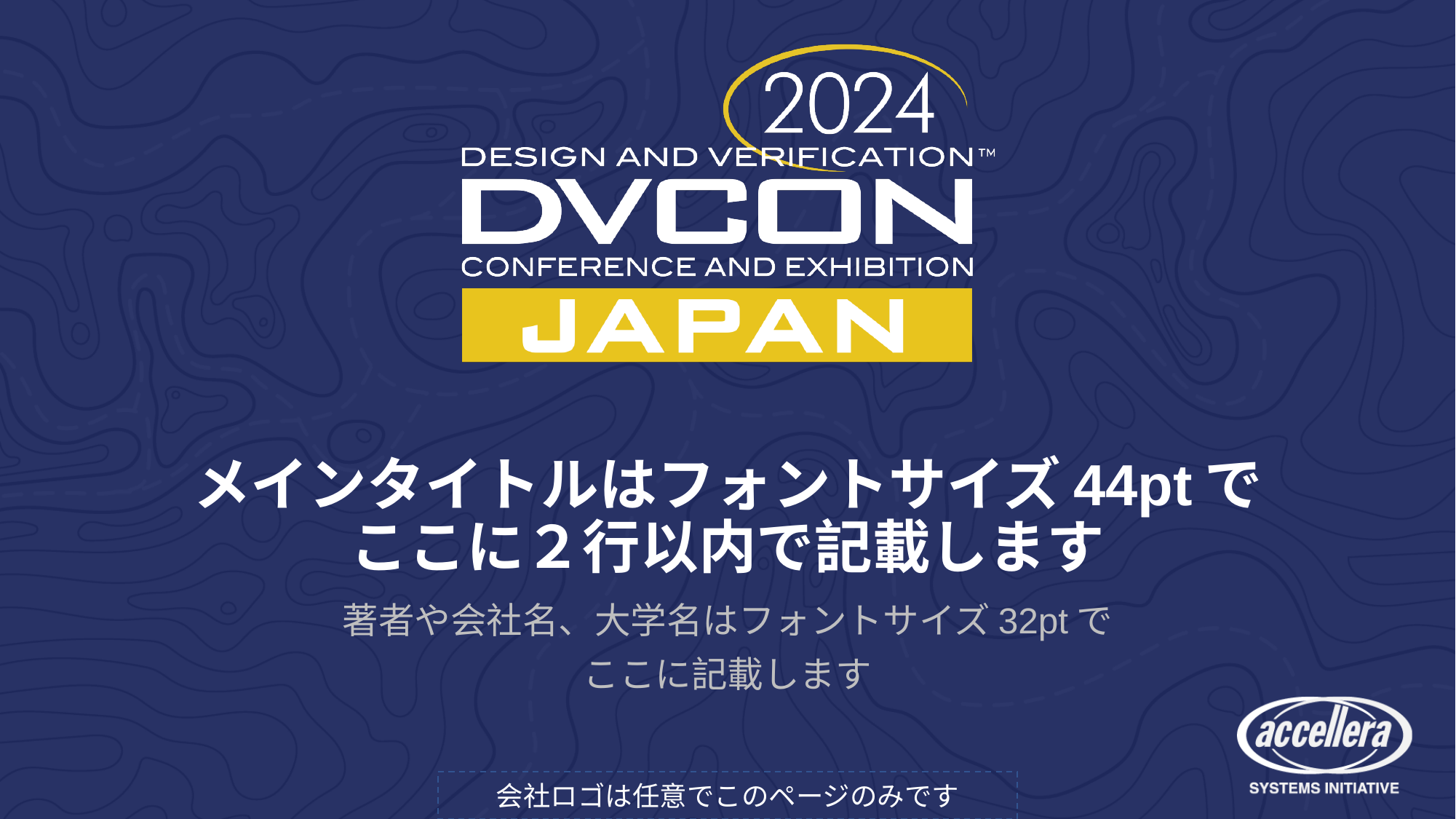

# メインタイトルはフォントサイズ44ptで ここに２行以内で記載します
著者や会社名、大学名はフォントサイズ32ptで
ここに記載します
会社ロゴは任意でこのページのみです